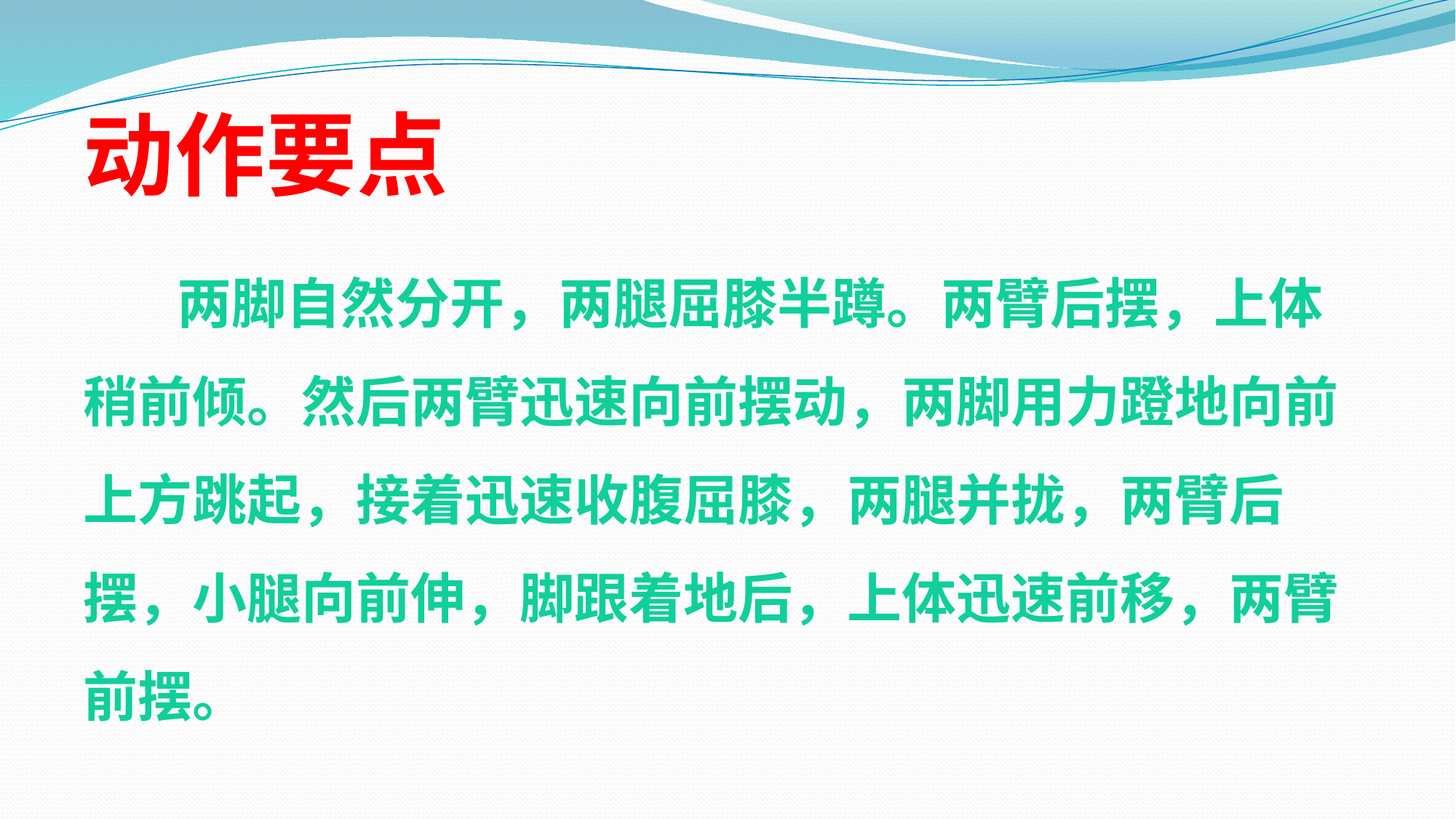

# 动作要点
       两脚自然分开，两腿屈膝半蹲。两臂后摆，上体稍前倾。然后两臂迅速向前摆动，两脚用力蹬地向前上方跳起，接着迅速收腹屈膝，两腿并拢，两臂后摆，小腿向前伸，脚跟着地后，上体迅速前移，两臂前摆。